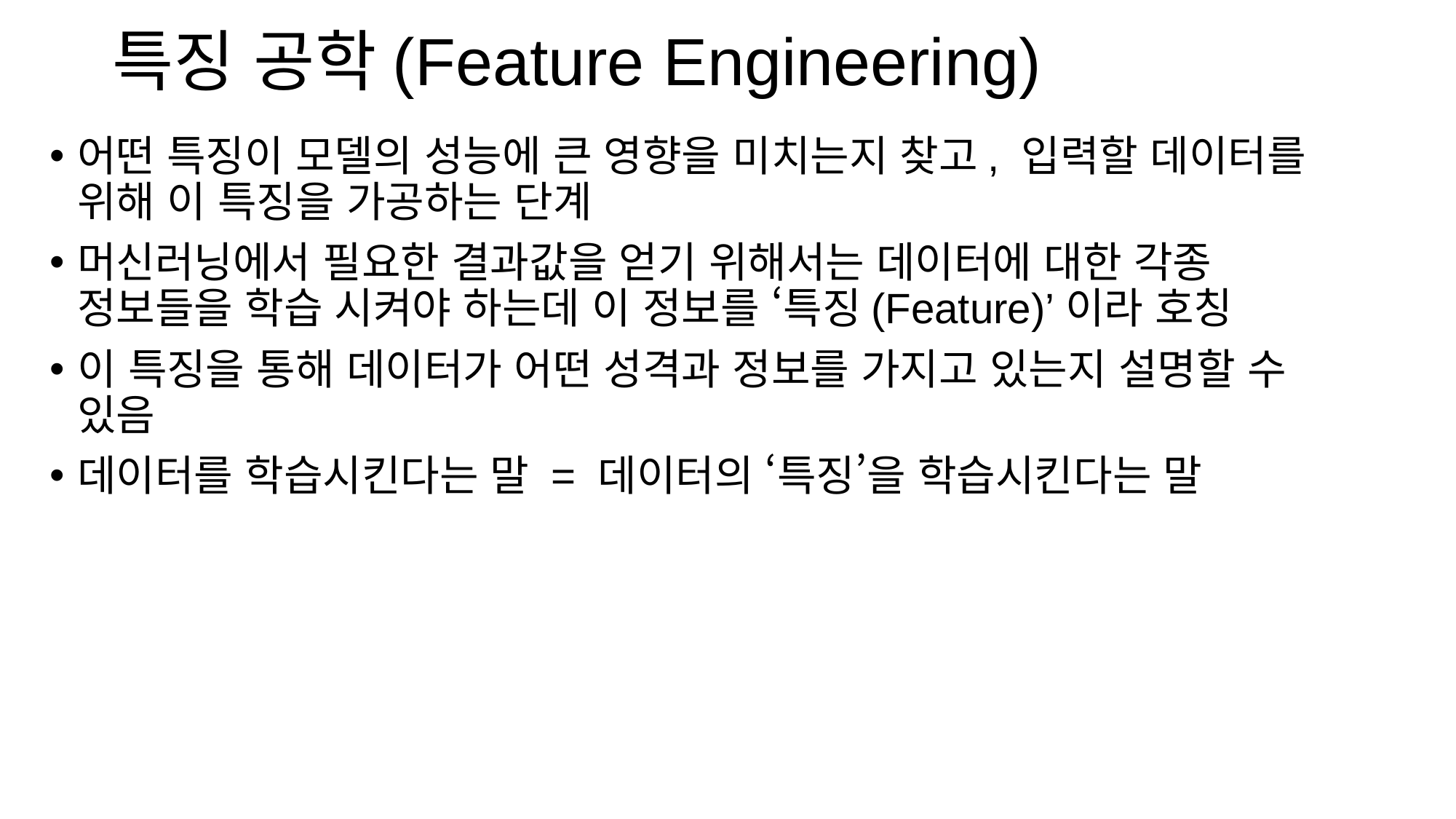

# 특징 공학(Feature Engineering)
어떤 특징이 모델의 성능에 큰 영향을 미치는지 찾고, 입력할 데이터를 위해 이 특징을 가공하는 단계
머신러닝에서 필요한 결과값을 얻기 위해서는 데이터에 대한 각종 정보들을 학습 시켜야 하는데 이 정보를 ‘특징(Feature)’이라 호칭
이 특징을 통해 데이터가 어떤 성격과 정보를 가지고 있는지 설명할 수 있음
데이터를 학습시킨다는 말 = 데이터의 ‘특징’을 학습시킨다는 말